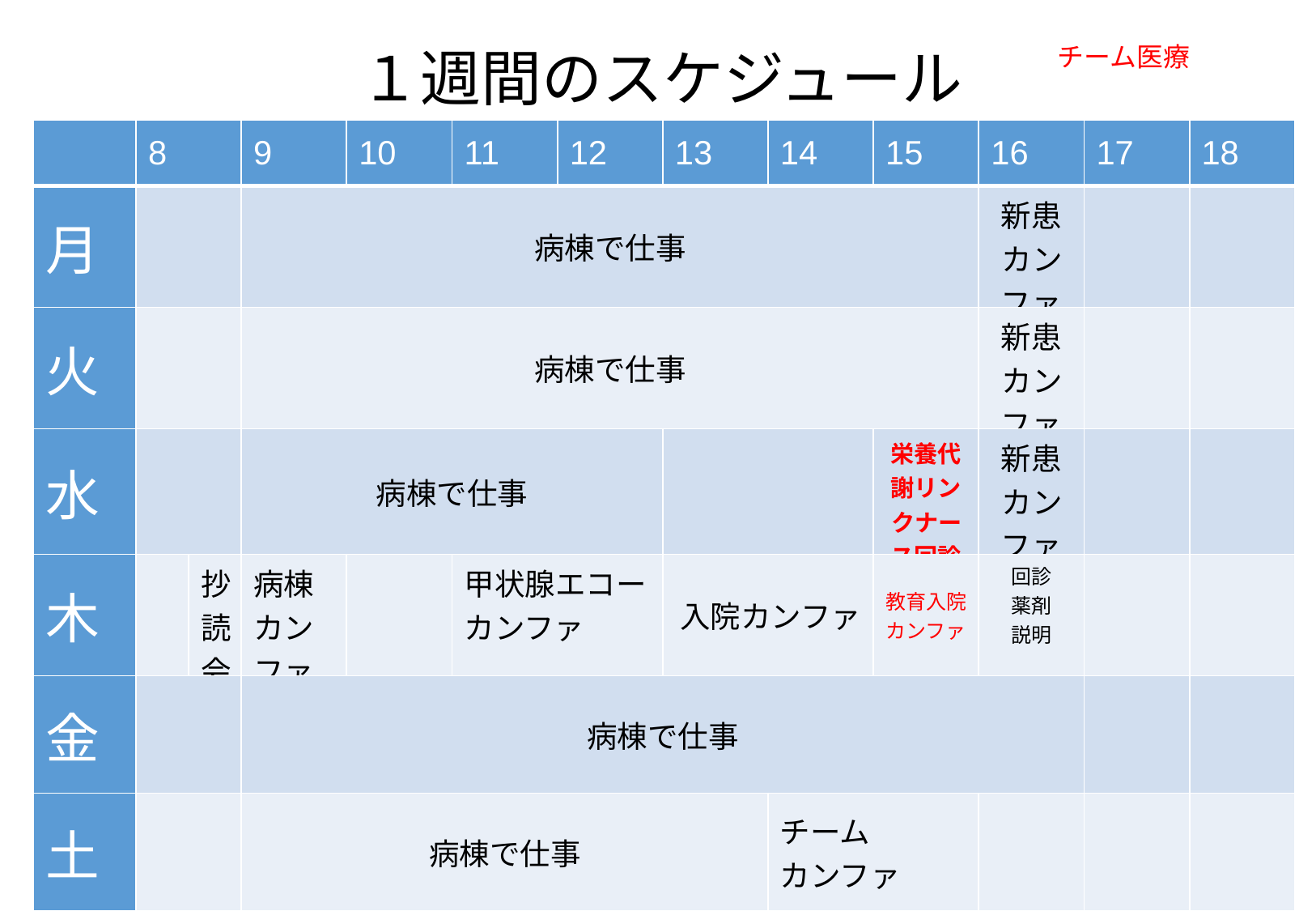

１週間のスケジュール
チーム医療
|  | 8 |  | 9 | 10 | 11 | 12 | 13 | 14 | 15 | 16 | 17 | 18 |
| --- | --- | --- | --- | --- | --- | --- | --- | --- | --- | --- | --- | --- |
| 月 |  |  | 病棟で仕事 |  |  |  |  |  |  | 新患カンファ |  |  |
| 火 |  |  | 病棟で仕事 |  |  |  |  |  |  | 新患カンファ |  |  |
| 水 |  |  | 病棟で仕事 |  |  |  |  |  | 栄養代謝リンクナース回診 | 新患カンファ |  |  |
| 木 |  | 抄 読 会 | 病棟カンファ |  | 甲状腺エコー カンファ |  | 入院カンファ |  | 教育入院 カンファ | 回診 薬剤 説明 |  |  |
| 金 |  |  | 病棟で仕事 |  |  |  |  |  |  |  |  |  |
| 土 |  |  | 病棟で仕事 |  |  |  |  | チーム カンファ |  |  |  |  |